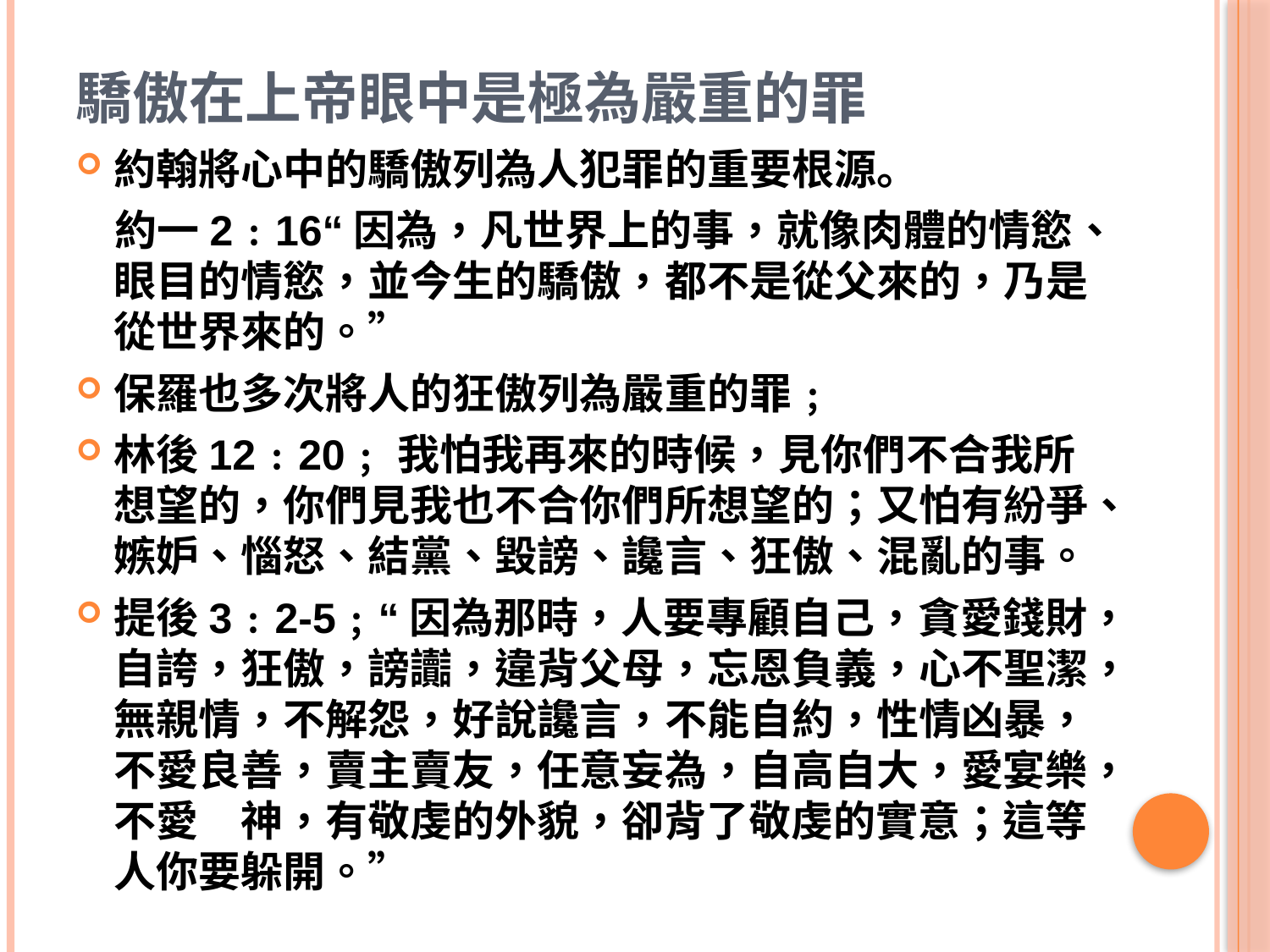

# 驕傲在上帝眼中是極為嚴重的罪
約翰將心中的驕傲列為人犯罪的重要根源。
   約一2﹕16“因為，凡世界上的事，就像肉體的情慾、眼目的情慾，並今生的驕傲，都不是從父來的，乃是從世界來的。”
保羅也多次將人的狂傲列為嚴重的罪﹔
林後12﹕20﹔我怕我再來的時候，見你們不合我所想望的，你們見我也不合你們所想望的；又怕有紛爭、嫉妒、惱怒、結黨、毀謗、讒言、狂傲、混亂的事。
提後3﹕2-5﹔“因為那時，人要專顧自己，貪愛錢財，自誇，狂傲，謗讟，違背父母，忘恩負義，心不聖潔，無親情，不解怨，好說讒言，不能自約，性情凶暴，不愛良善，賣主賣友，任意妄為，自高自大，愛宴樂，不愛　神，有敬虔的外貌，卻背了敬虔的實意；這等人你要躲開。”